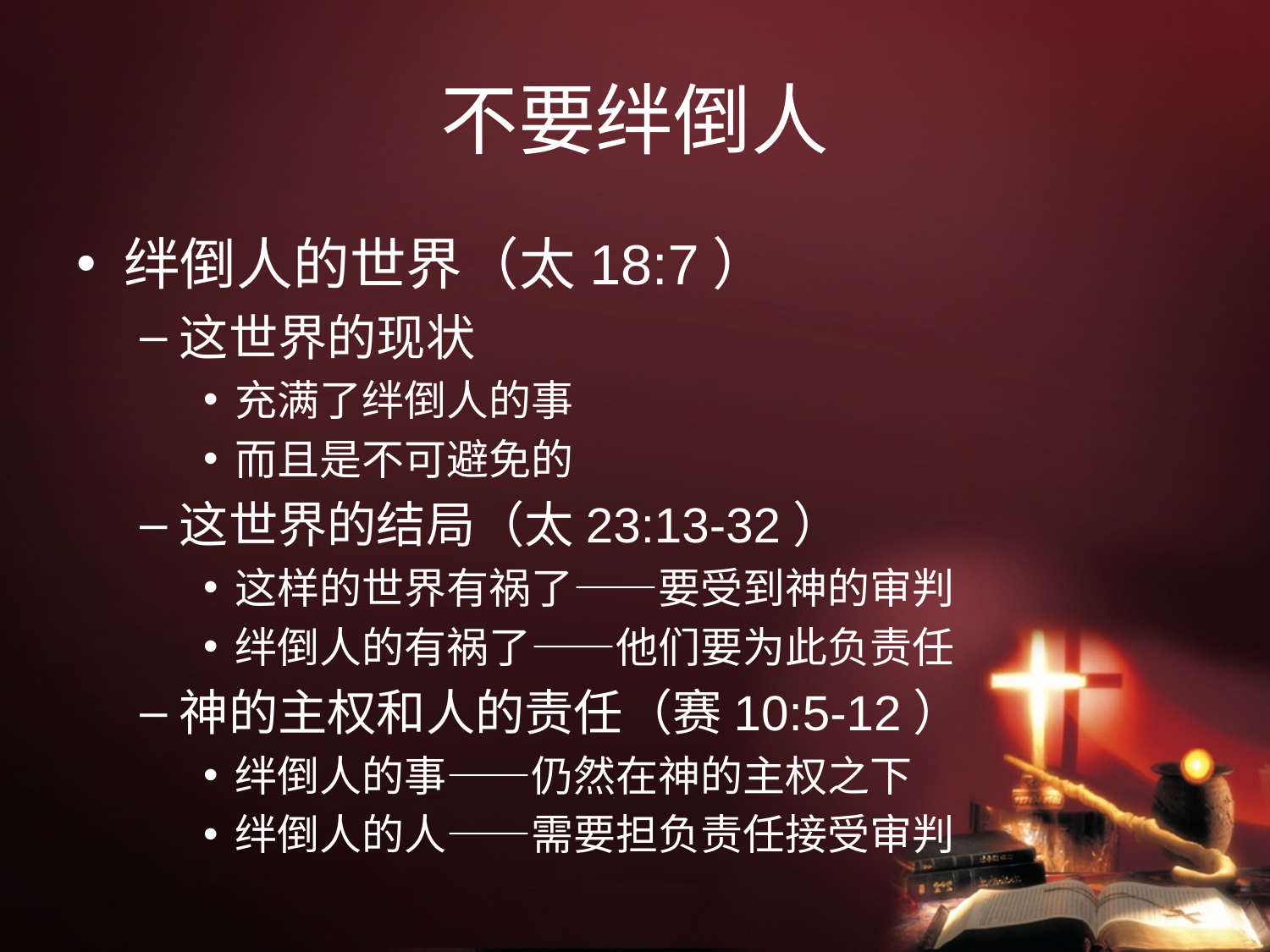

# 不要绊倒人
绊倒人的世界（太18:7）
这世界的现状
充满了绊倒人的事
而且是不可避免的
这世界的结局（太23:13-32）
这样的世界有祸了——要受到神的审判
绊倒人的有祸了——他们要为此负责任
神的主权和人的责任（赛10:5-12）
绊倒人的事——仍然在神的主权之下
绊倒人的人——需要担负责任接受审判